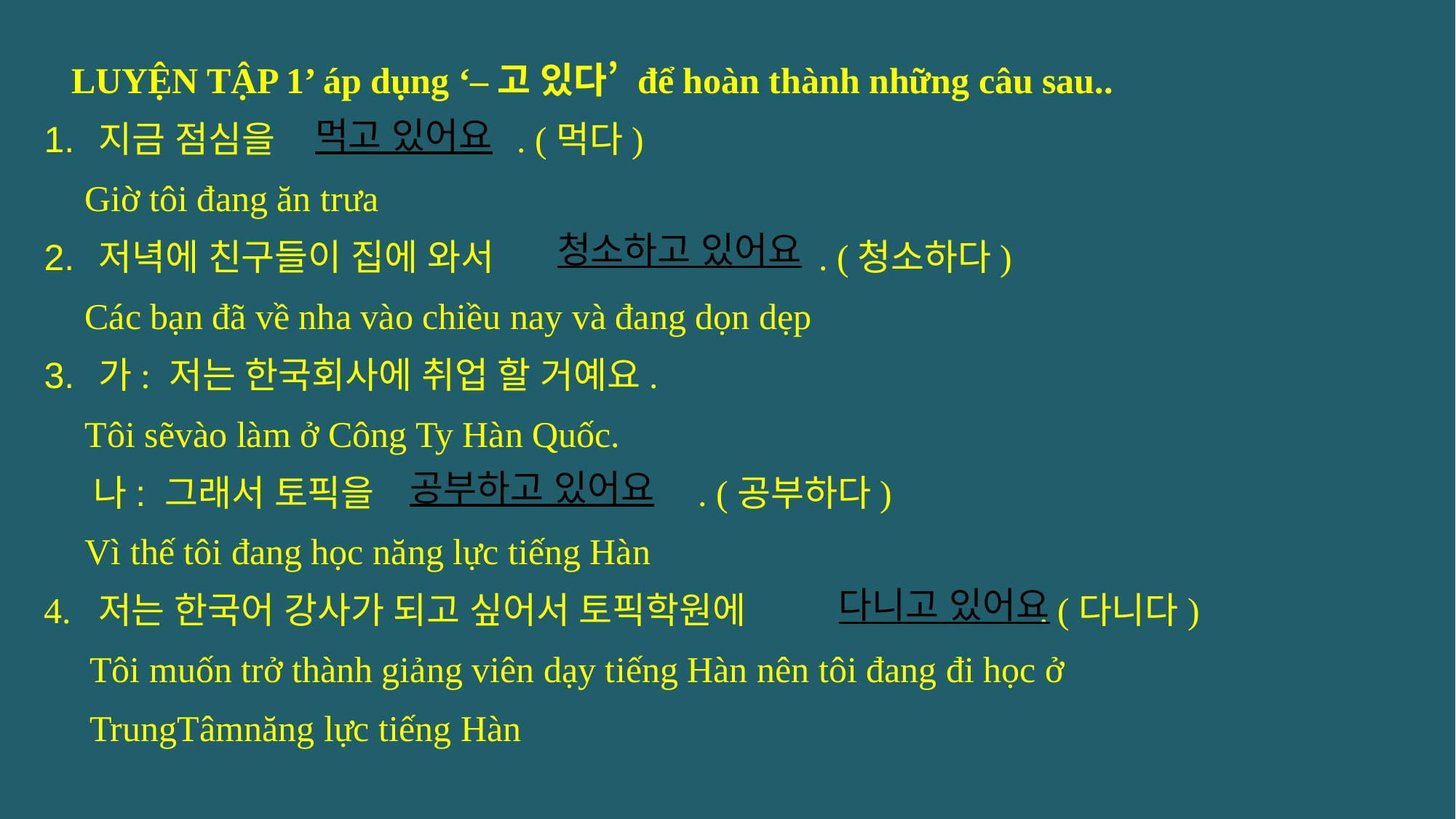

LUYỆN TẬP 1’ áp dụng ‘–고 있다’ để hoàn thành những câu sau..
지금 점심을                       . (먹다)
    Giờ tôi đang ăn trưa
저녁에 친구들이 집에 와서                               . (청소하다)
    Các bạn đã về nha vào chiều nay và đang dọn dẹp
가: 저는 한국회사에 취업 할 거예요.
    Tôi sẽvào làm ở Công Ty Hàn Quốc.
    나: 그래서 토픽을                               . (공부하다)
    Vì thế tôi đang học năng lực tiếng Hàn
4.  저는 한국어 강사가 되고 싶어서 토픽학원에                            . (다니다)
Tôi muốn trở thành giảng viên dạy tiếng Hàn nên tôi đang đi học ở
TrungTâmnăng lực tiếng Hàn

먹고 있어요
청소하고 있어요
공부하고 있어요
다니고 있어요